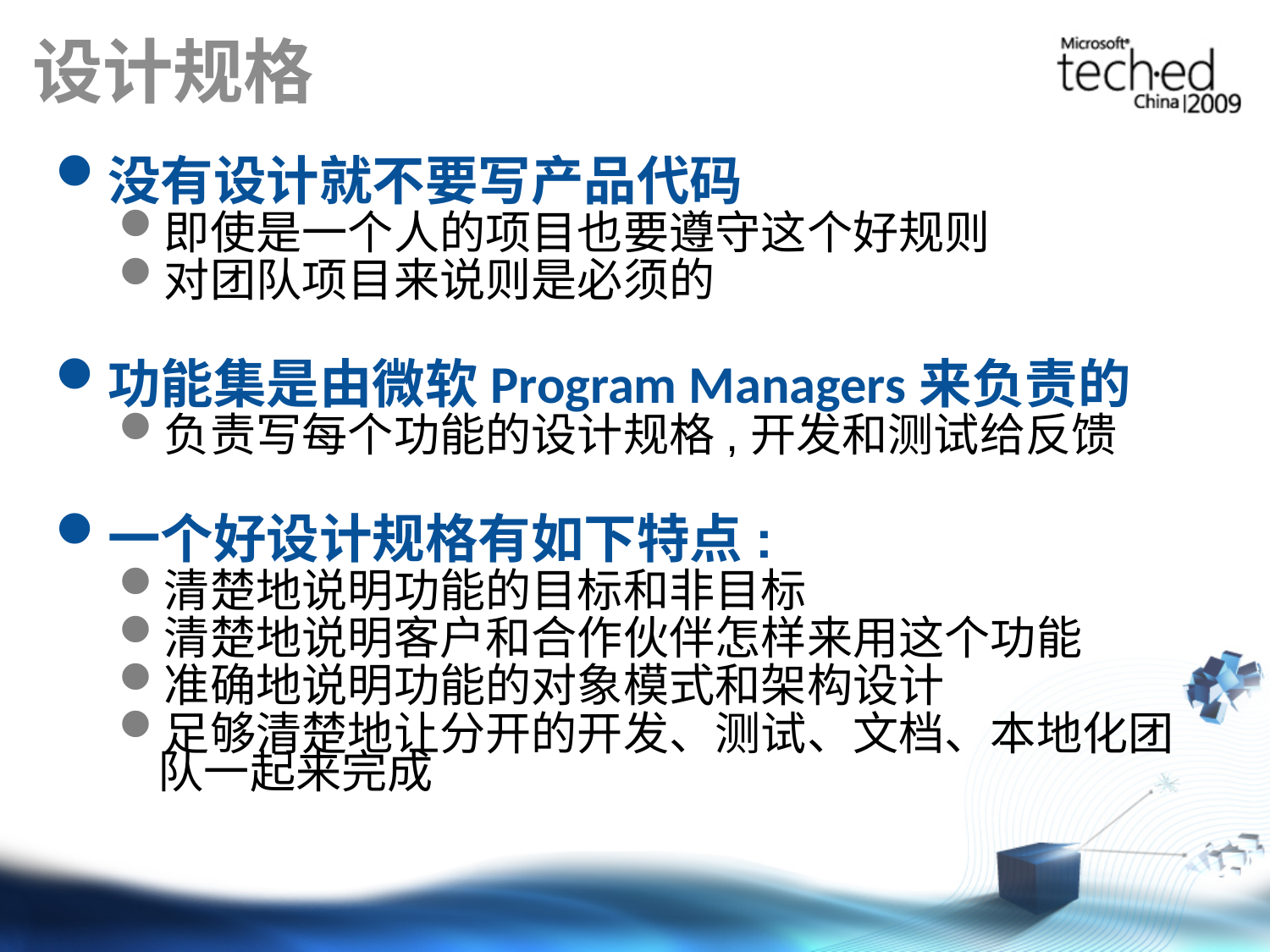

# 设计规格
没有设计就不要写产品代码
即使是一个人的项目也要遵守这个好规则
对团队项目来说则是必须的

功能集是由微软Program Managers来负责的
负责写每个功能的设计规格,开发和测试给反馈

一个好设计规格有如下特点:
清楚地说明功能的目标和非目标
清楚地说明客户和合作伙伴怎样来用这个功能
准确地说明功能的对象模式和架构设计
足够清楚地让分开的开发、测试、文档、本地化团队一起来完成